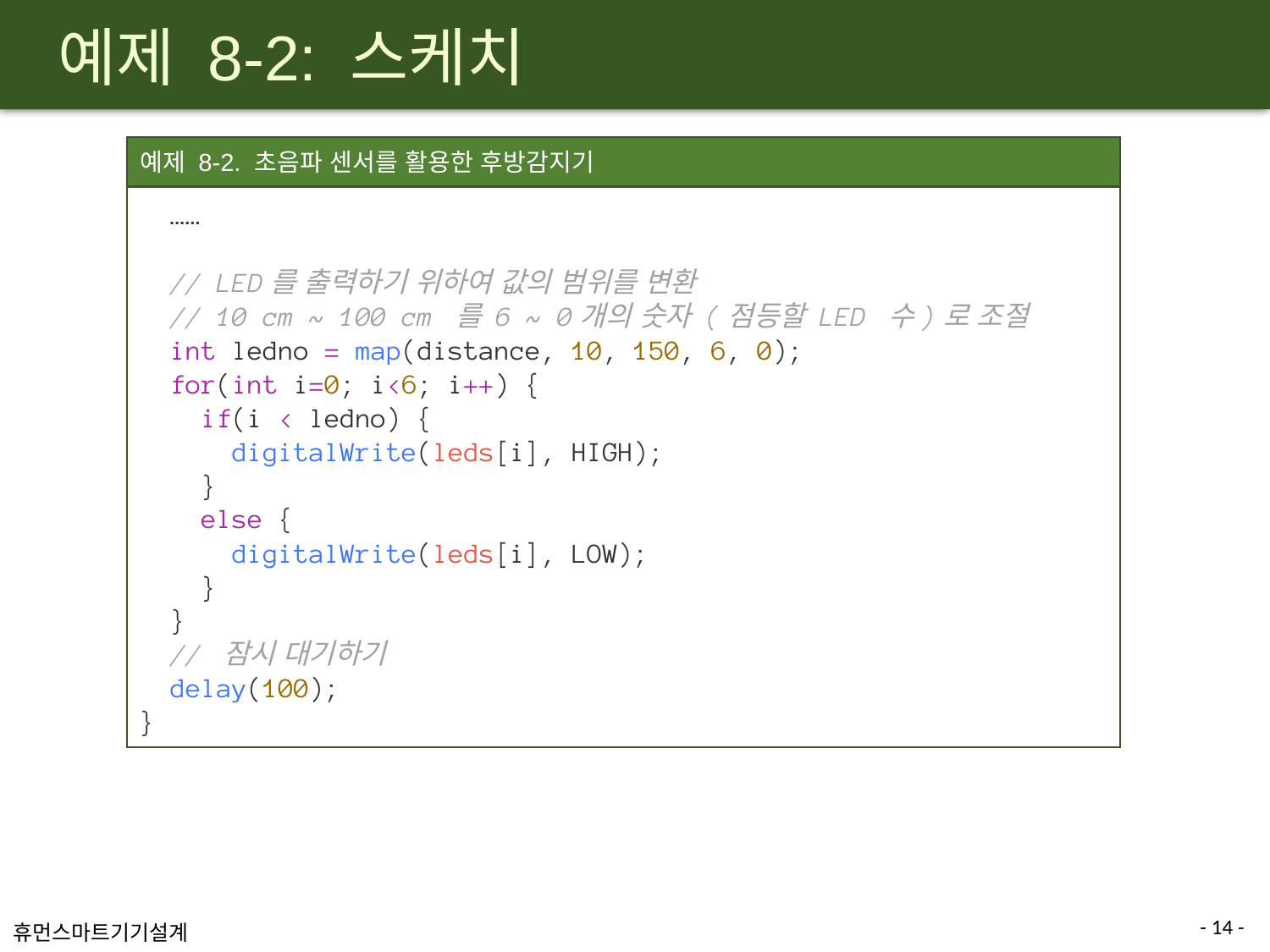

# 예제 8-2: 스케치
예제 8-2. 초음파 센서를 활용한 후방감지기
  ……
  // LED를 출력하기 위하여 값의 범위를 변환
  // 10 cm ~ 100 cm 를 6 ~ 0개의 숫자 (점등할 LED 수)로 조절
  int ledno = map(distance, 10, 150, 6, 0);
  for(int i=0; i<6; i++) {
    if(i < ledno) {
      digitalWrite(leds[i], HIGH);
    }
    else {
      digitalWrite(leds[i], LOW);
    }
  }
  // 잠시 대기하기
  delay(100);
}
- 14 -